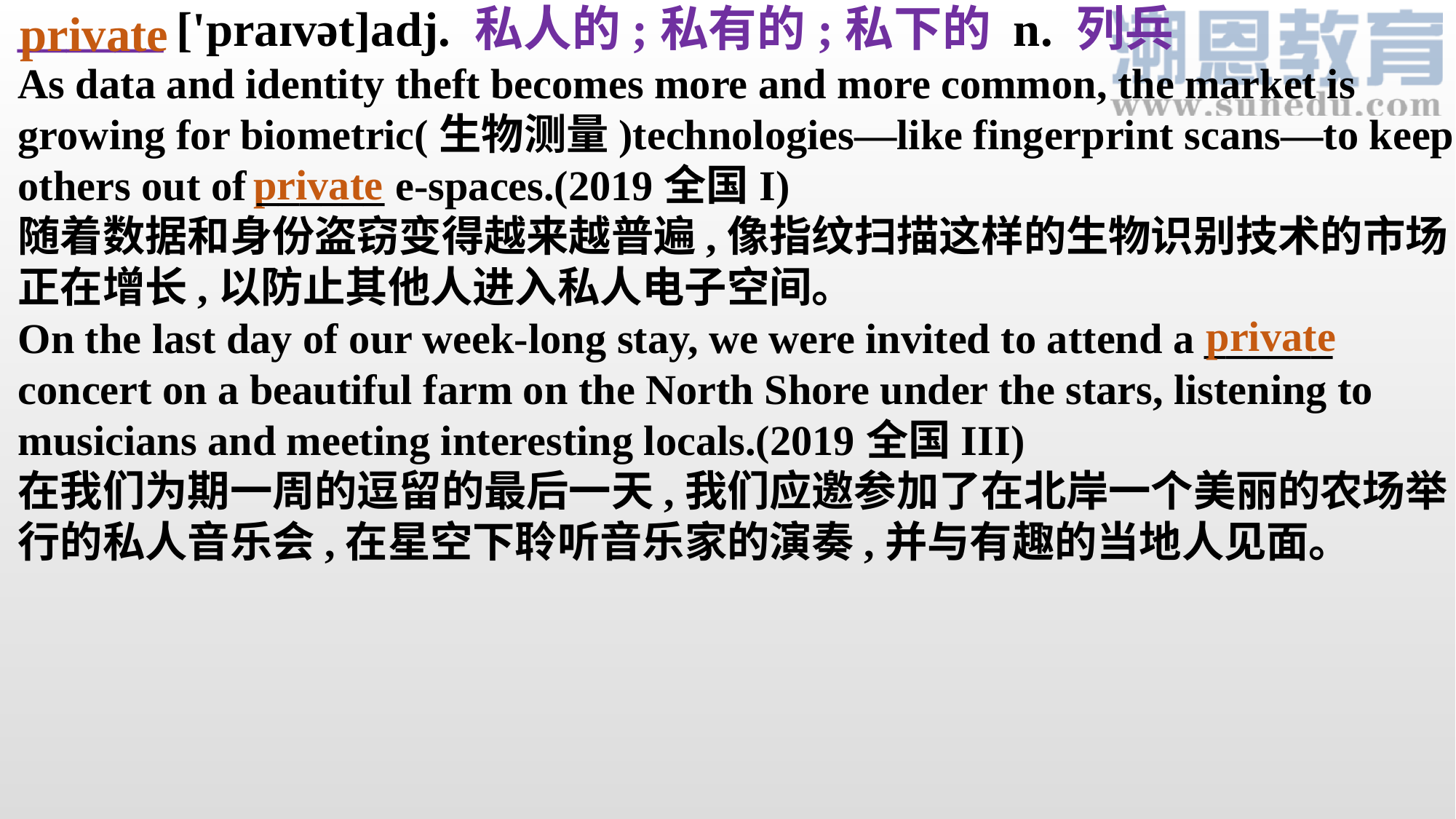

______ ['praɪvət]adj. 私人的;私有的;私下的 n. 列兵
As data and identity theft becomes more and more common, the market is growing for biometric(生物测量)technologies—like fingerprint scans—to keep others out of ______ e-spaces.(2019全国I)
随着数据和身份盗窃变得越来越普遍,像指纹扫描这样的生物识别技术的市场正在增长,以防止其他人进入私人电子空间。
On the last day of our week-long stay, we were invited to attend a ______ concert on a beautiful farm on the North Shore under the stars, listening to musicians and meeting interesting locals.(2019全国III)
在我们为期一周的逗留的最后一天,我们应邀参加了在北岸一个美丽的农场举行的私人音乐会,在星空下聆听音乐家的演奏,并与有趣的当地人见面。

private
private
private